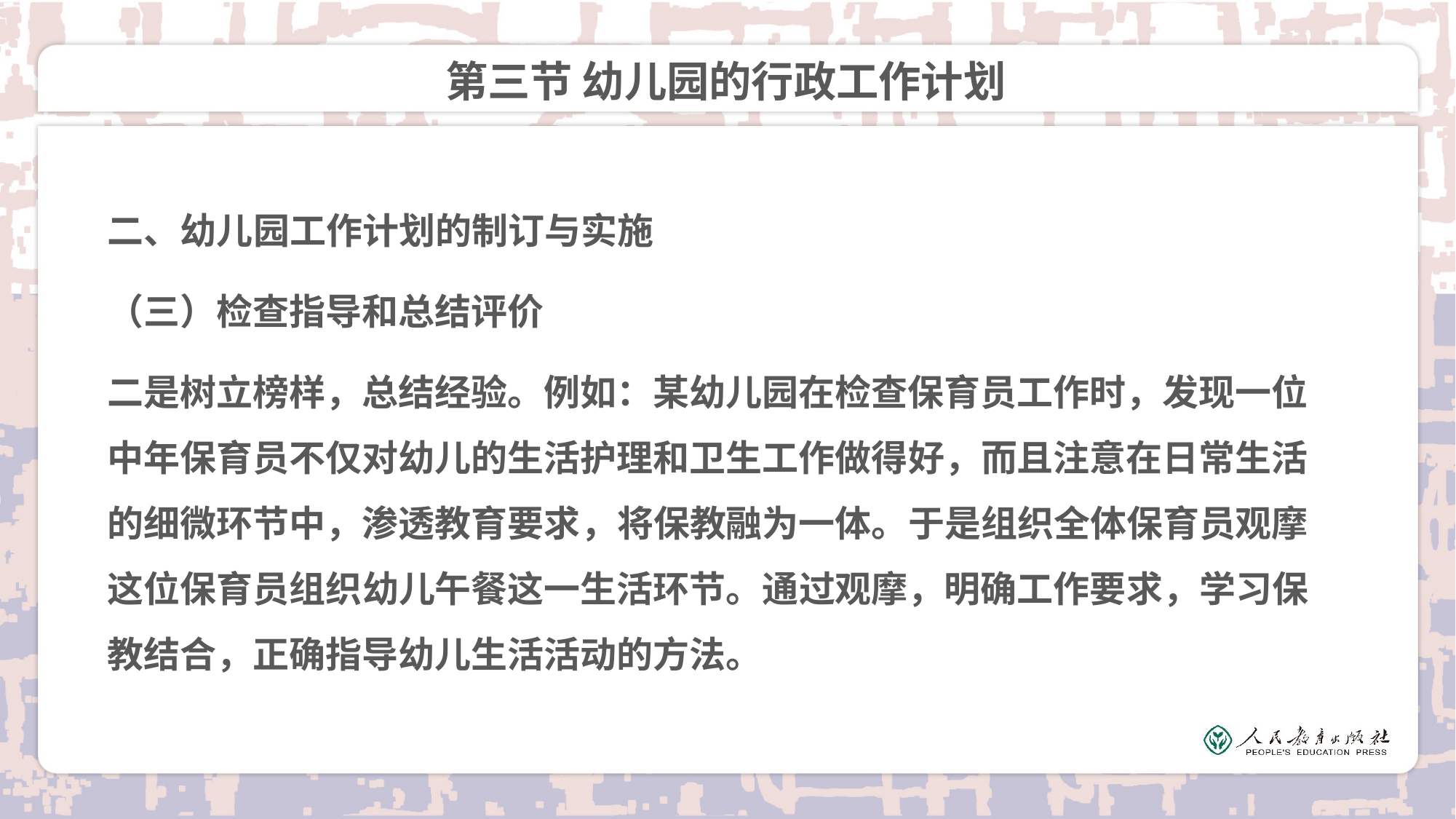

# 第三节 幼儿园的行政工作计划
二、幼儿园工作计划的制订与实施
（三）检查指导和总结评价
二是树立榜样，总结经验。例如：某幼儿园在检查保育员工作时，发现一位中年保育员不仅对幼儿的生活护理和卫生工作做得好，而且注意在日常生活的细微环节中，渗透教育要求，将保教融为一体。于是组织全体保育员观摩这位保育员组织幼儿午餐这一生活环节。通过观摩，明确工作要求，学习保教结合，正确指导幼儿生活活动的方法。